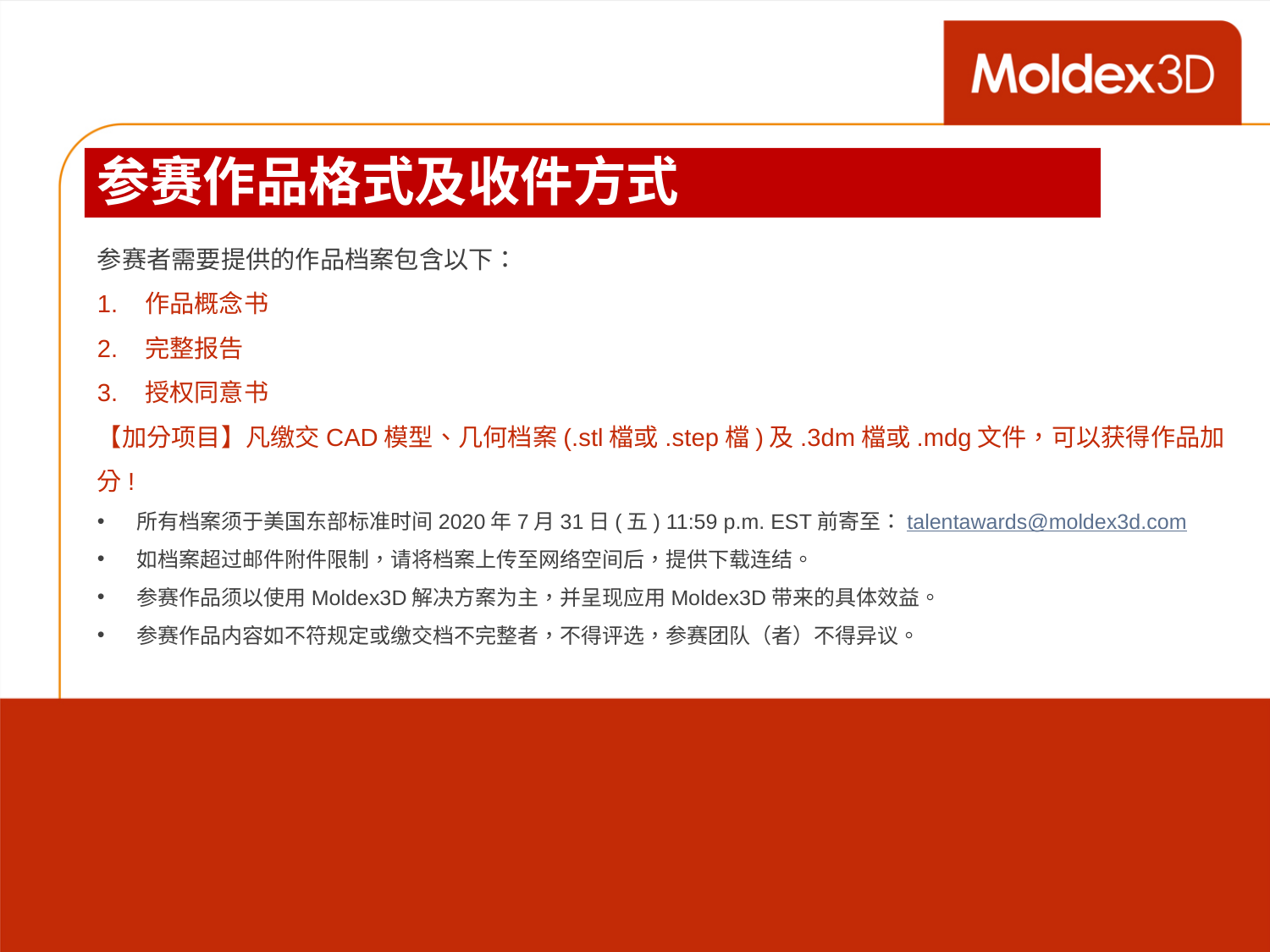

# 参赛作品格式及收件方式
参赛者需要提供的作品档案包含以下：
作品概念书
完整报告
授权同意书
【加分项目】凡缴交CAD模型、几何档案(.stl檔或.step檔)及.3dm檔或.mdg文件，可以获得作品加分!
所有档案须于美国东部标准时间2020年7月31日(五) 11:59 p.m. EST前寄至：talentawards@moldex3d.com
如档案超过邮件附件限制，请将档案上传至网络空间后，提供下载连结。
参赛作品须以使用Moldex3D解决方案为主，并呈现应用Moldex3D带来的具体效益。
参赛作品内容如不符规定或缴交档不完整者，不得评选，参赛团队（者）不得异议。